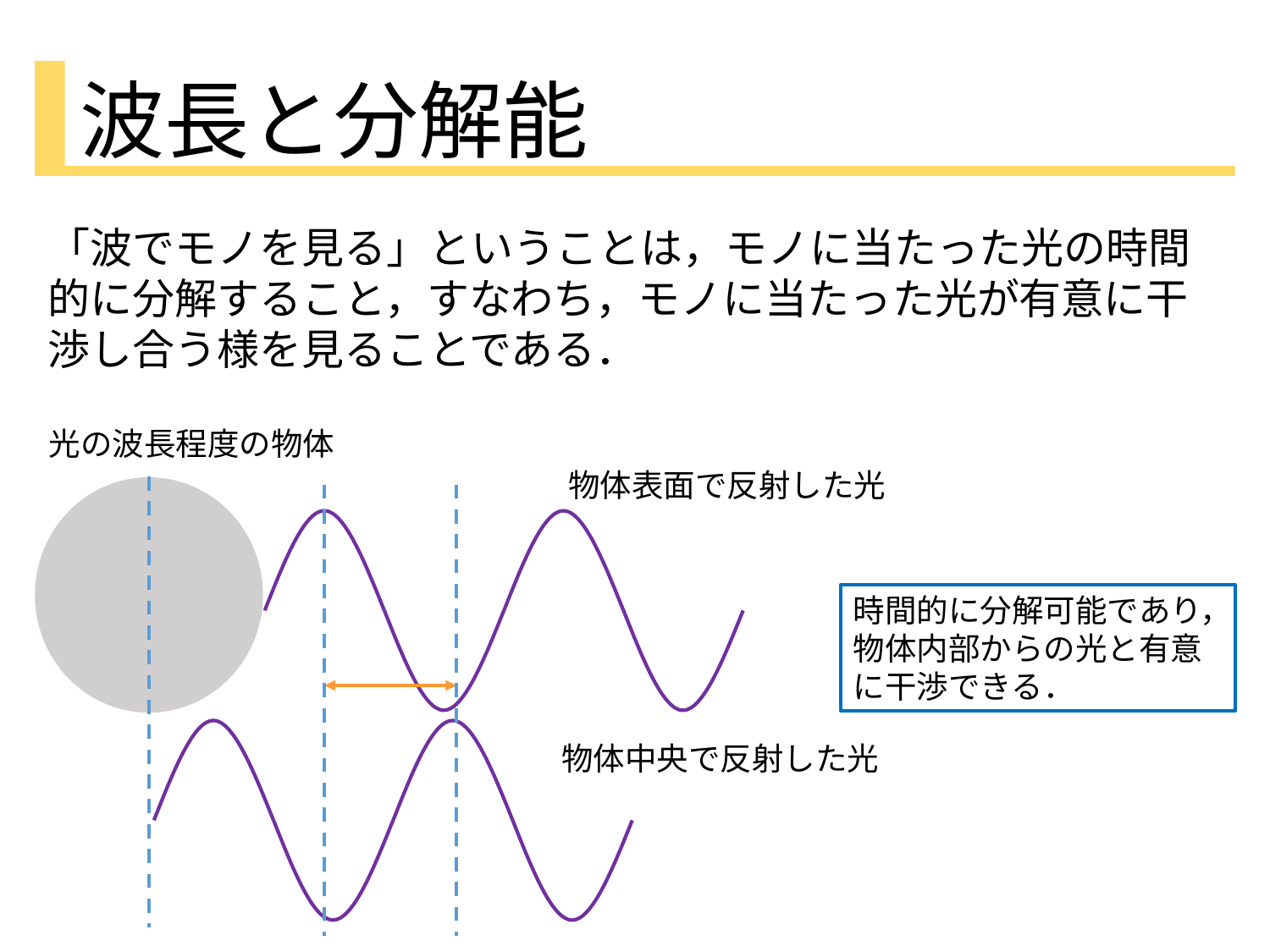

波長と分解能

「波でモノを見る」ということは，モノに当たった光の時間的に分解すること，すなわち，モノに当たった光が有意に干渉し合う様を見ることである．
光の波長程度の物体
物体表面で反射した光

時間的に分解可能であり，
物体内部からの光と有意に干渉できる．

物体中央で反射した光